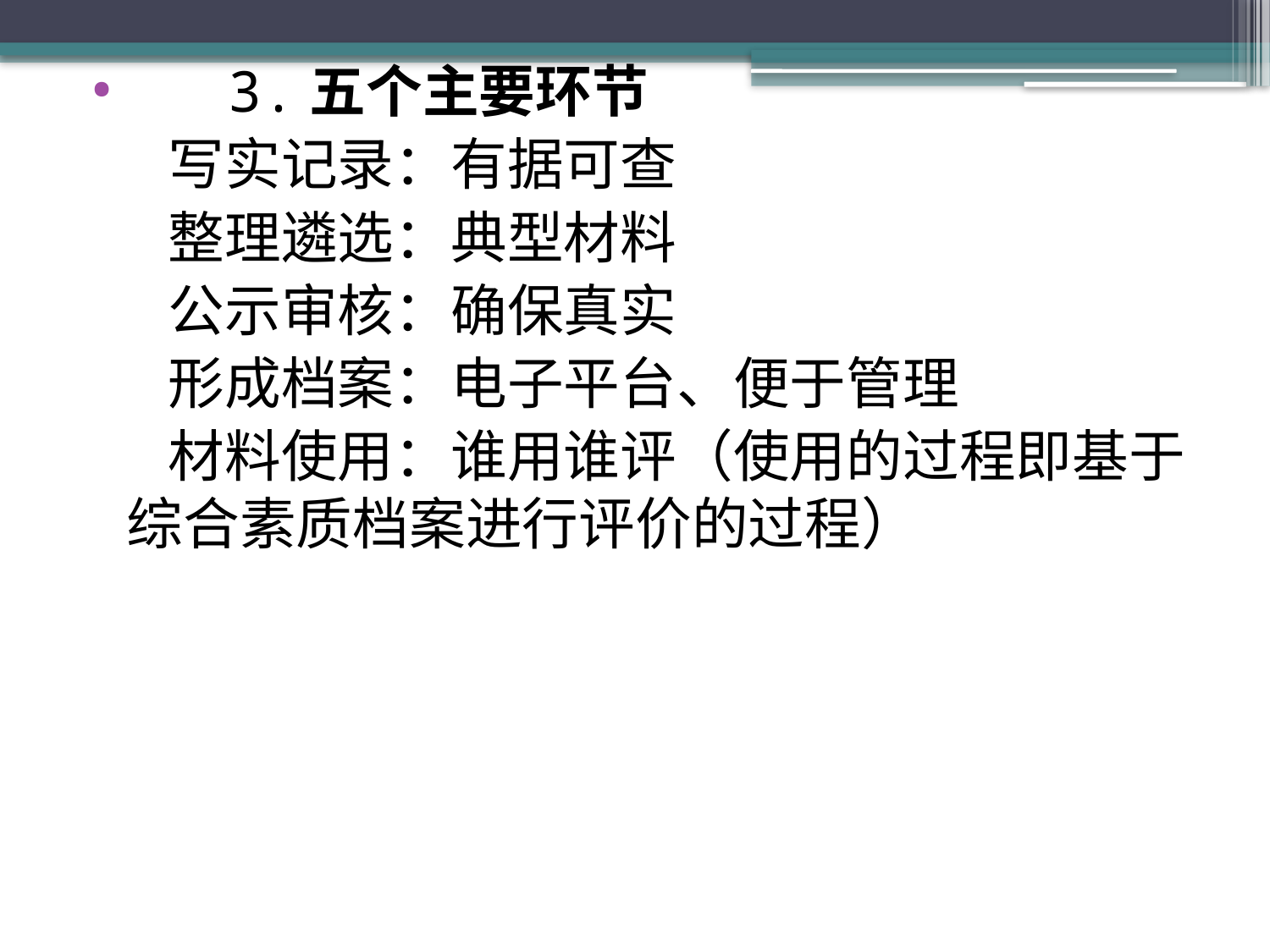

#
   3.五个主要环节
     写实记录：有据可查
     整理遴选：典型材料
     公示审核：确保真实
     形成档案：电子平台、便于管理
     材料使用：谁用谁评（使用的过程即基于综合素质档案进行评价的过程）